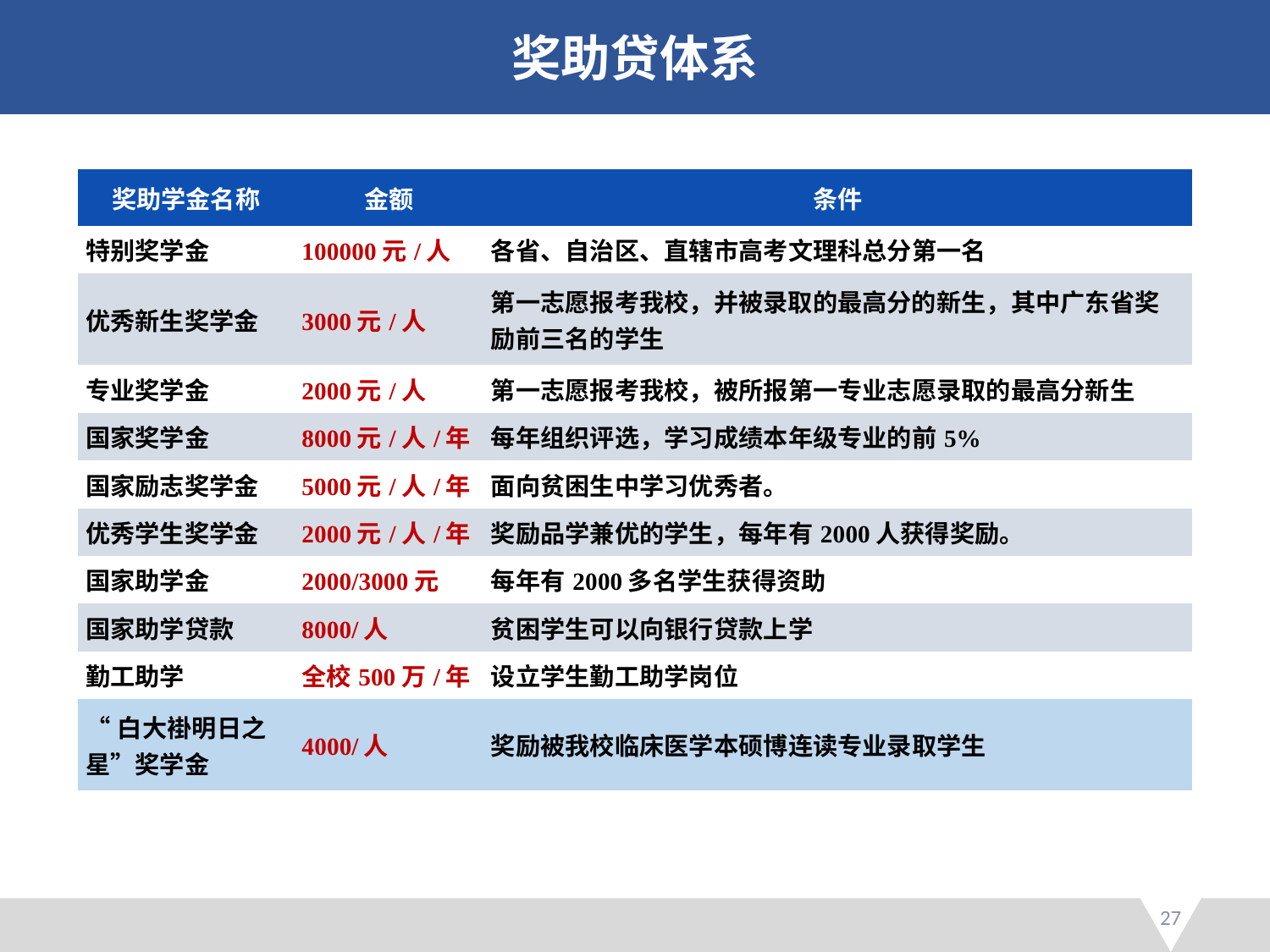

奖助贷体系
| 奖助学金名称 | 金额 | 条件 |
| --- | --- | --- |
| 特别奖学金 | 100000元/人 | 各省、自治区、直辖市高考文理科总分第一名 |
| 优秀新生奖学金 | 3000元/人 | 第一志愿报考我校，并被录取的最高分的新生，其中广东省奖励前三名的学生 |
| 专业奖学金 | 2000元/人 | 第一志愿报考我校，被所报第一专业志愿录取的最高分新生 |
| 国家奖学金 | 8000元/人/年 | 每年组织评选，学习成绩本年级专业的前5% |
| 国家励志奖学金 | 5000元/人/年 | 面向贫困生中学习优秀者。 |
| 优秀学生奖学金 | 2000元/人/年 | 奖励品学兼优的学生，每年有2000人获得奖励。 |
| 国家助学金 | 2000/3000元 | 每年有2000多名学生获得资助 |
| 国家助学贷款 | 8000/人 | 贫困学生可以向银行贷款上学 |
| 勤工助学 | 全校500万/年 | 设立学生勤工助学岗位 |
| “白大褂明日之星”奖学金 | 4000/人 | 奖励被我校临床医学本硕博连读专业录取学生 |
27